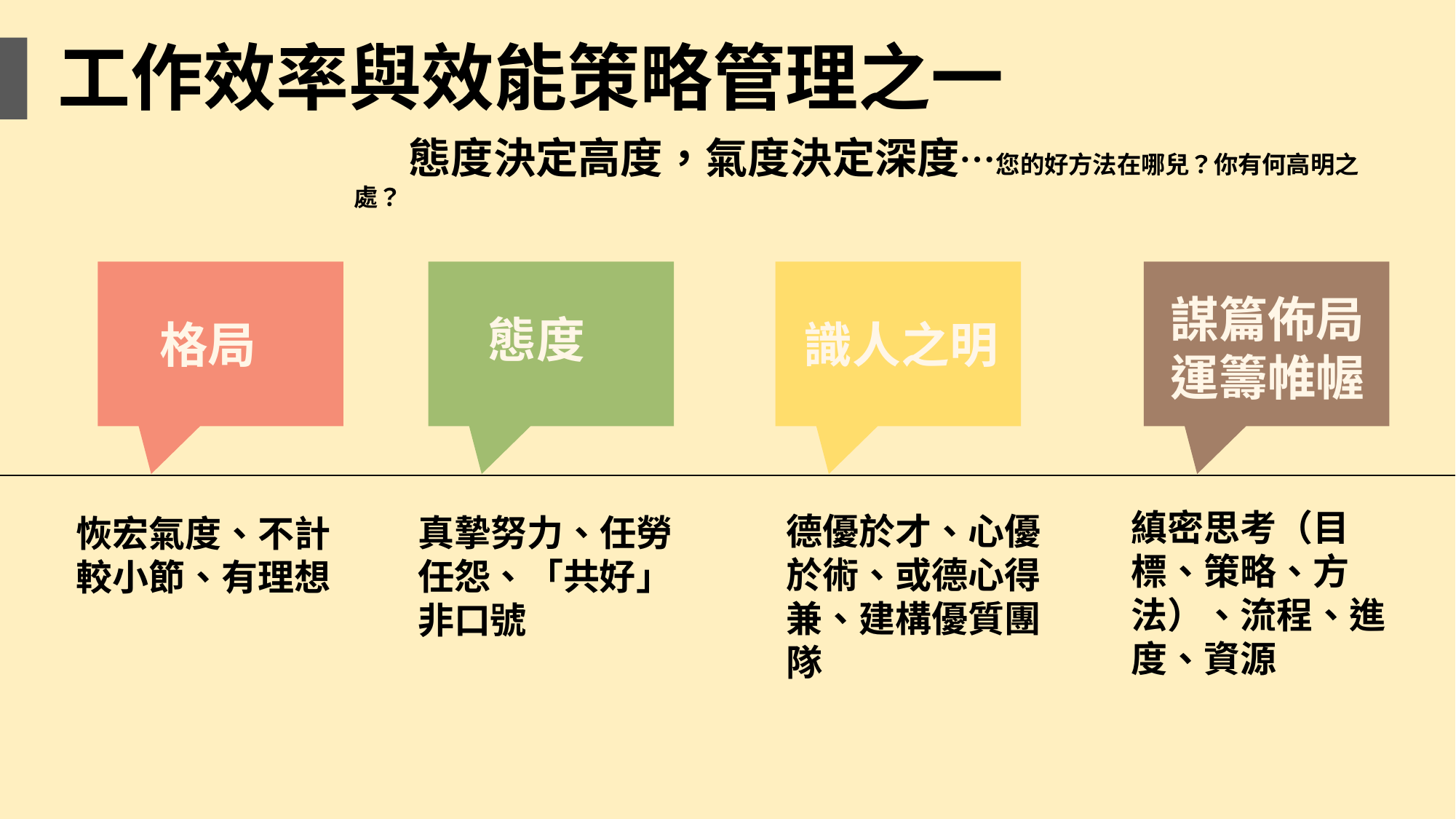

工作效率與效能策略管理之一

態度決定高度，氣度決定深度…您的好方法在哪兒？你有何高明之處？

謀篇佈局
運籌帷幄
     態度
     格局
     識人之明

縝密思考（目標、策略、方法）、流程、進度、資源
德優於才、心優於術、或德心得兼、建構優質團隊
真摯努力、任勞任怨、「共好」非口號
恢宏氣度、不計較小節、有理想